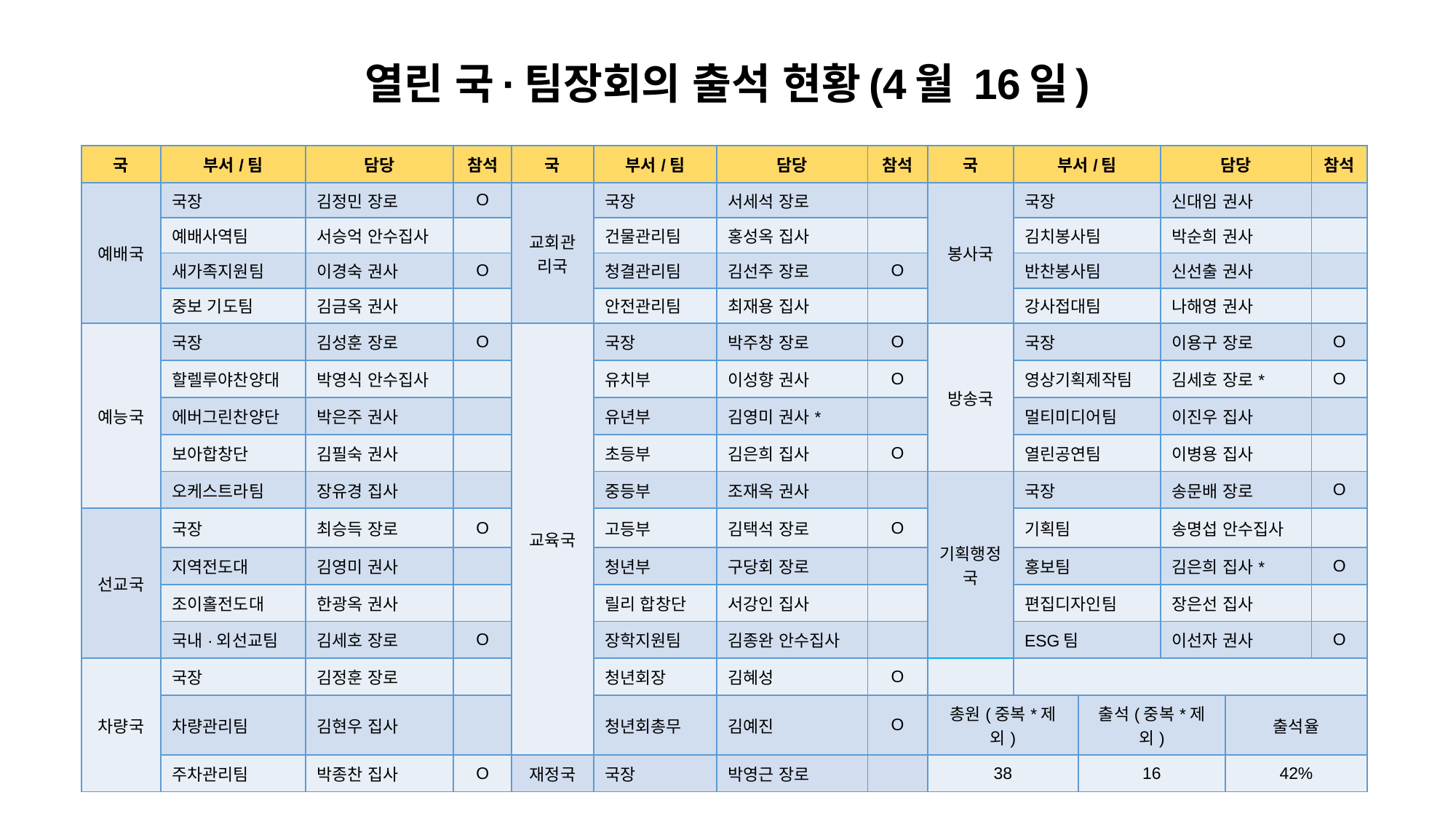

# 열린 국·팀장회의 출석 현황(4월 16일)
| 국 | 부서/팀 | 담당 | 참석 | 국 | 부서/팀 | 담당 | 참석 | 국 | 부서/팀 |  | 담당 |  | 참석 |
| --- | --- | --- | --- | --- | --- | --- | --- | --- | --- | --- | --- | --- | --- |
| 예배국 | 국장 | 김정민 장로 | O | 교회관리국 | 국장 | 서세석 장로 |  | 봉사국 | 국장 |  | 신대임 권사 |  |  |
|  | 예배사역팀 | 서승억 안수집사 |  |  | 건물관리팀 | 홍성옥 집사 |  |  | 김치봉사팀 |  | 박순희 권사 |  |  |
|  | 새가족지원팀 | 이경숙 권사 | O |  | 청결관리팀 | 김선주 장로 | O |  | 반찬봉사팀 |  | 신선출 권사 |  |  |
|  | 중보 기도팀 | 김금옥 권사 |  |  | 안전관리팀 | 최재용 집사 |  |  | 강사접대팀 |  | 나해영 권사 |  |  |
| 예능국 | 국장 | 김성훈 장로 | O | 교육국 | 국장 | 박주창 장로 | O | 방송국 | 국장 |  | 이용구 장로 |  | O |
|  | 할렐루야찬양대 | 박영식 안수집사 |  |  | 유치부 | 이성향 권사 | O |  | 영상기획제작팀 |  | 김세호 장로\* |  | O |
|  | 에버그린찬양단 | 박은주 권사 |  |  | 유년부 | 김영미 권사\* |  |  | 멀티미디어팀 |  | 이진우 집사 |  |  |
|  | 보아합창단 | 김필숙 권사 |  |  | 초등부 | 김은희 집사 | O |  | 열린공연팀 |  | 이병용 집사 |  |  |
|  | 오케스트라팀 | 장유경 집사 |  |  | 중등부 | 조재옥 권사 |  | 기획행정국 | 국장 |  | 송문배 장로 |  | O |
| 선교국 | 국장 | 최승득 장로 | O |  | 고등부 | 김택석 장로 | O |  | 기획팀 |  | 송명섭 안수집사 |  |  |
|  | 지역전도대 | 김영미 권사 |  |  | 청년부 | 구당회 장로 |  |  | 홍보팀 |  | 김은희 집사\* |  | O |
|  | 조이홀전도대 | 한광옥 권사 |  |  | 릴리 합창단 | 서강인 집사 |  |  | 편집디자인팀 |  | 장은선 집사 |  |  |
|  | 국내·외선교팀 | 김세호 장로 | O |  | 장학지원팀 | 김종완 안수집사 |  |  | ESG팀 |  | 이선자 권사 |  | O |
| 차량국 | 국장 | 김정훈 장로 |  |  | 청년회장 | 김혜성 | O |  |  |  |  |  |  |
|  | 차량관리팀 | 김현우 집사 |  |  | 청년회총무 | 김예진 | O | 총원(중복\*제외) |  | 출석(중복\*제외) |  | 출석율 |  |
|  | 주차관리팀 | 박종찬 집사 | O | 재정국 | 국장 | 박영근 장로 |  | 38 |  | 16 |  | 42% |  |